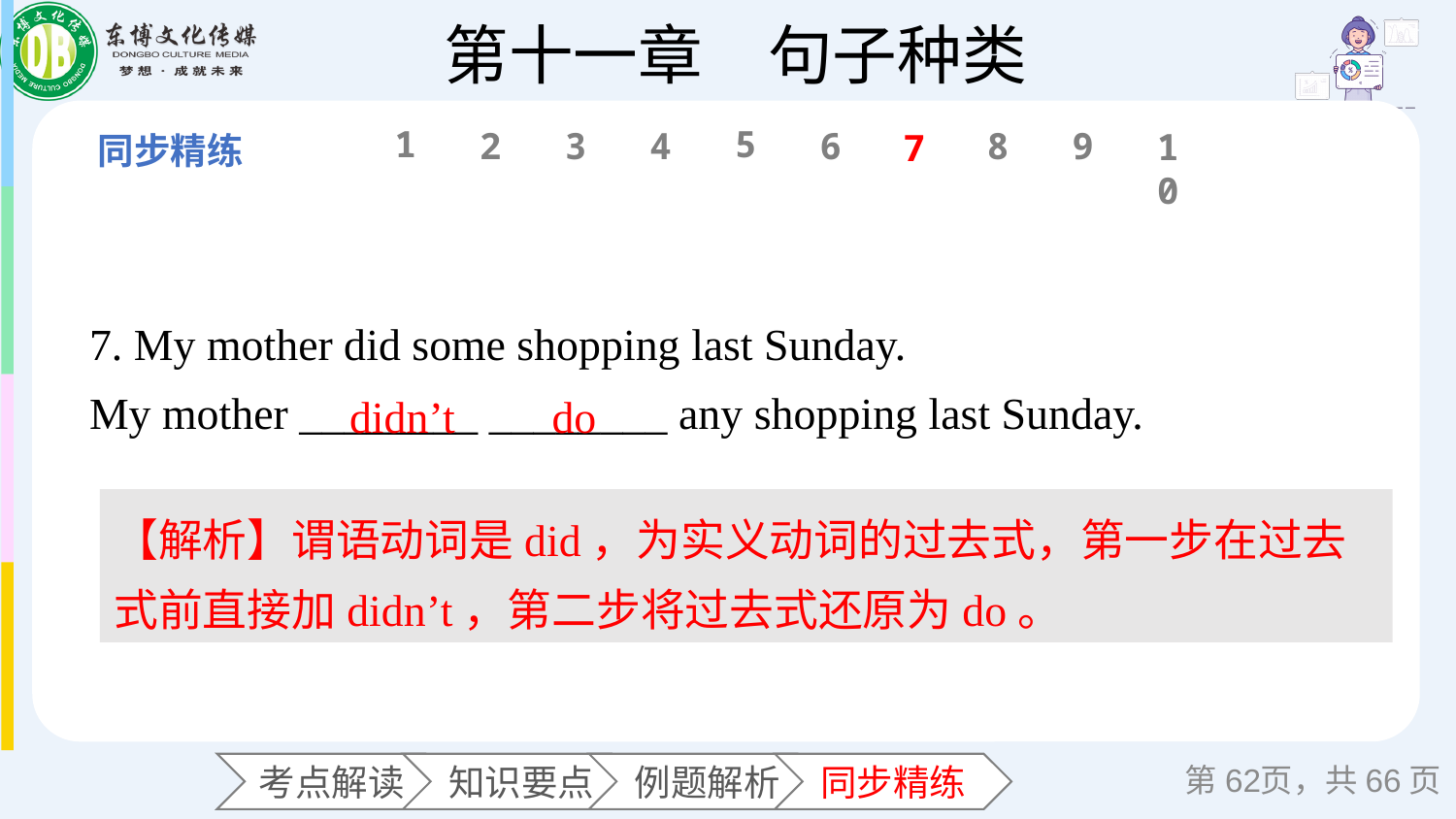

1
5
6
2
3
4
8
9
10
7

7. My mother did some shopping last Sunday.
My mother ________ ________ any shopping last Sunday.
didn’t
do
【解析】谓语动词是did，为实义动词的过去式，第一步在过去式前直接加didn’t，第二步将过去式还原为do。
第62页，共66页